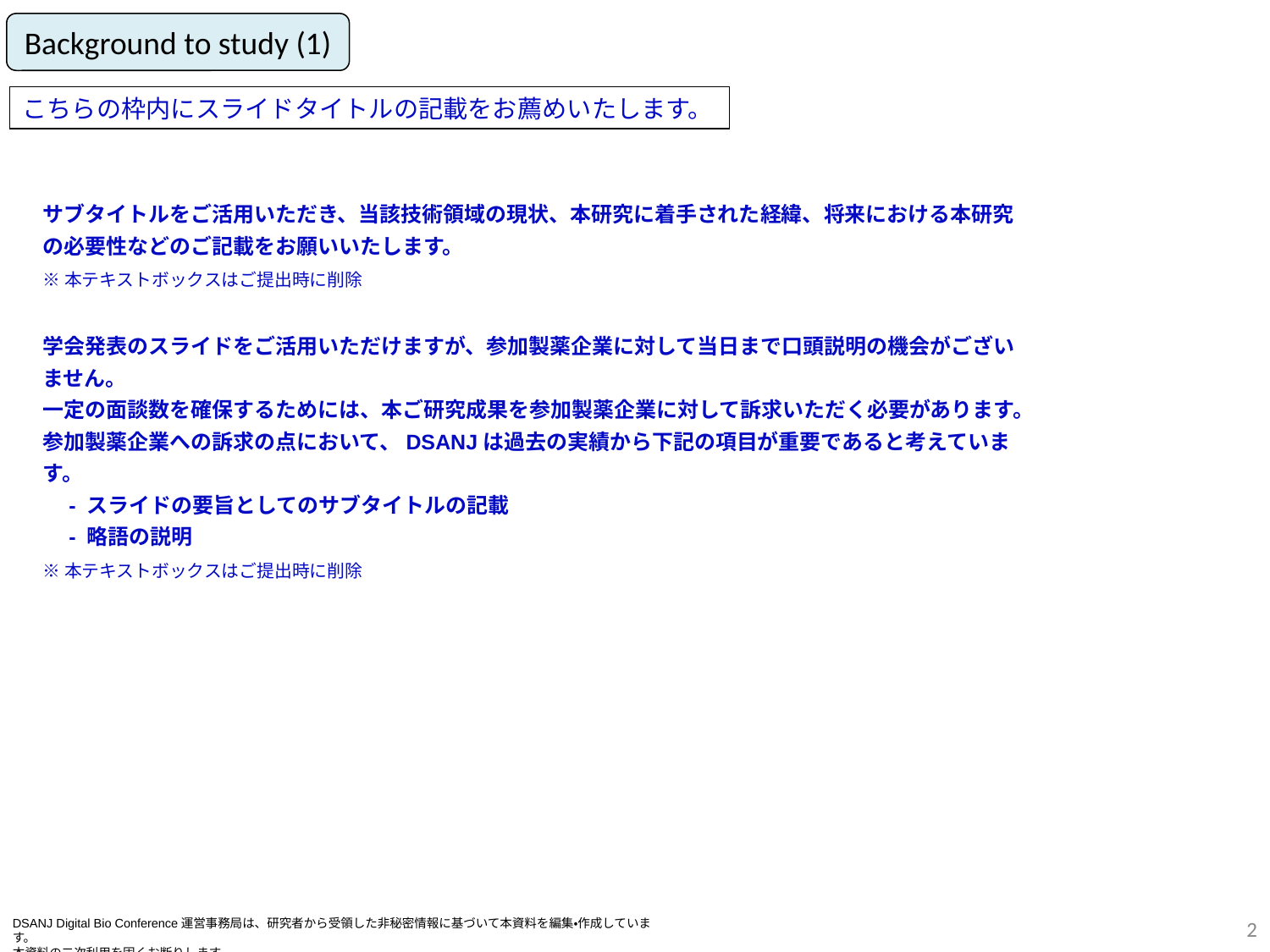

Background to study (1)
こちらの枠内にスライドタイトルの記載をお薦めいたします。
サブタイトルをご活用いただき、当該技術領域の現状、本研究に着手された経緯、将来における本研究の必要性などのご記載をお願いいたします。
※本テキストボックスはご提出時に削除
学会発表のスライドをご活用いただけますが、参加製薬企業に対して当日まで口頭説明の機会がございません。
一定の面談数を確保するためには、本ご研究成果を参加製薬企業に対して訴求いただく必要があります。
参加製薬企業への訴求の点において、DSANJは過去の実績から下記の項目が重要であると考えています。
　- スライドの要旨としてのサブタイトルの記載
　- 略語の説明
※本テキストボックスはご提出時に削除
2
DSANJ Digital Bio Conference運営事務局は、研究者から受領した非秘密情報に基づいて本資料を編集・作成しています。
本資料の二次利用を固くお断りします。